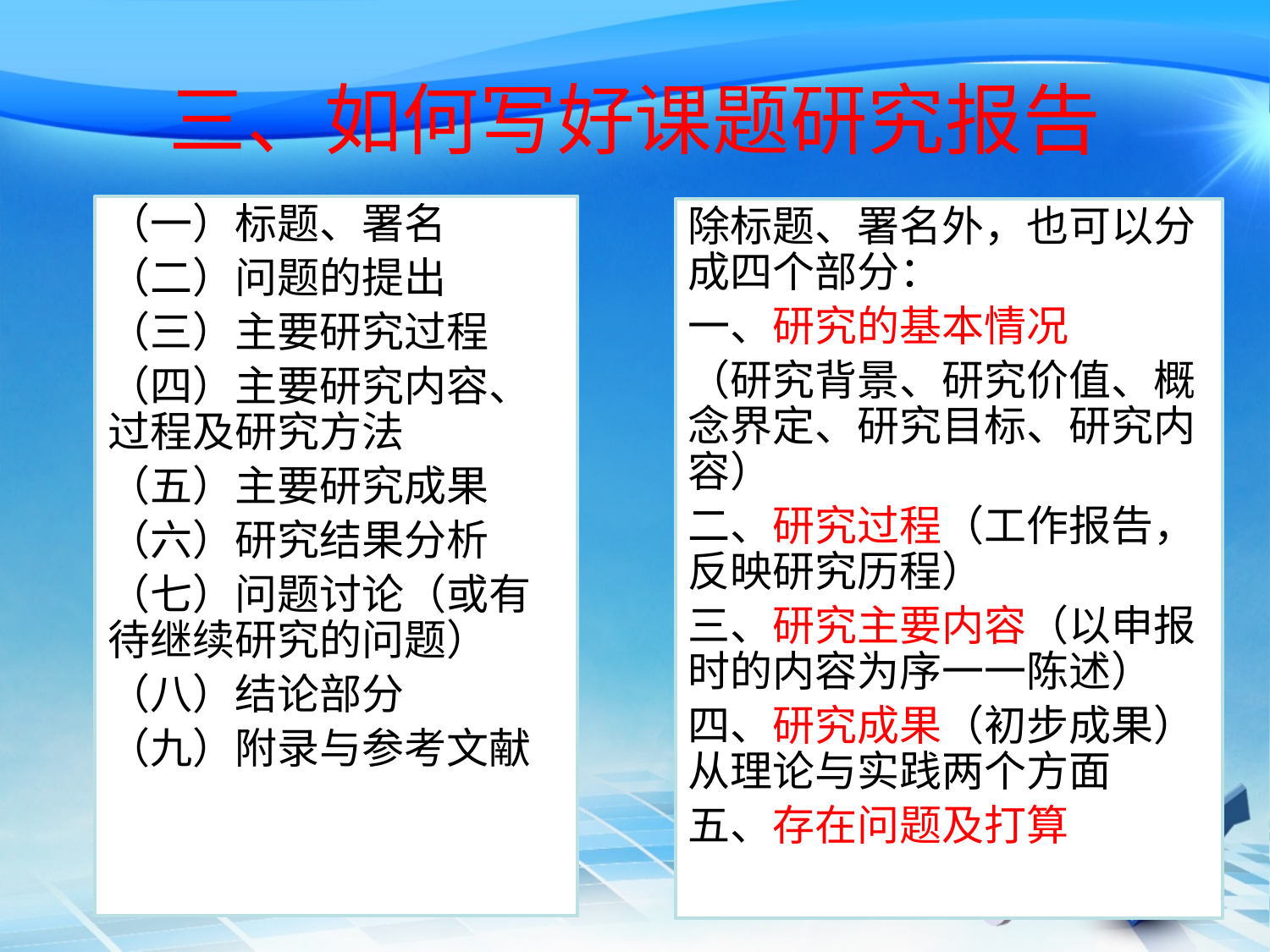

# 三、如何写好课题研究报告
（一）标题、署名
（二）问题的提出
（三）主要研究过程
（四）主要研究内容、过程及研究方法
（五）主要研究成果
（六）研究结果分析
（七）问题讨论（或有待继续研究的问题）
（八）结论部分
（九）附录与参考文献
除标题、署名外，也可以分成四个部分：
一、研究的基本情况
（研究背景、研究价值、概念界定、研究目标、研究内容）
二、研究过程（工作报告，反映研究历程）
三、研究主要内容（以申报时的内容为序一一陈述）
四、研究成果（初步成果）从理论与实践两个方面
五、存在问题及打算
42